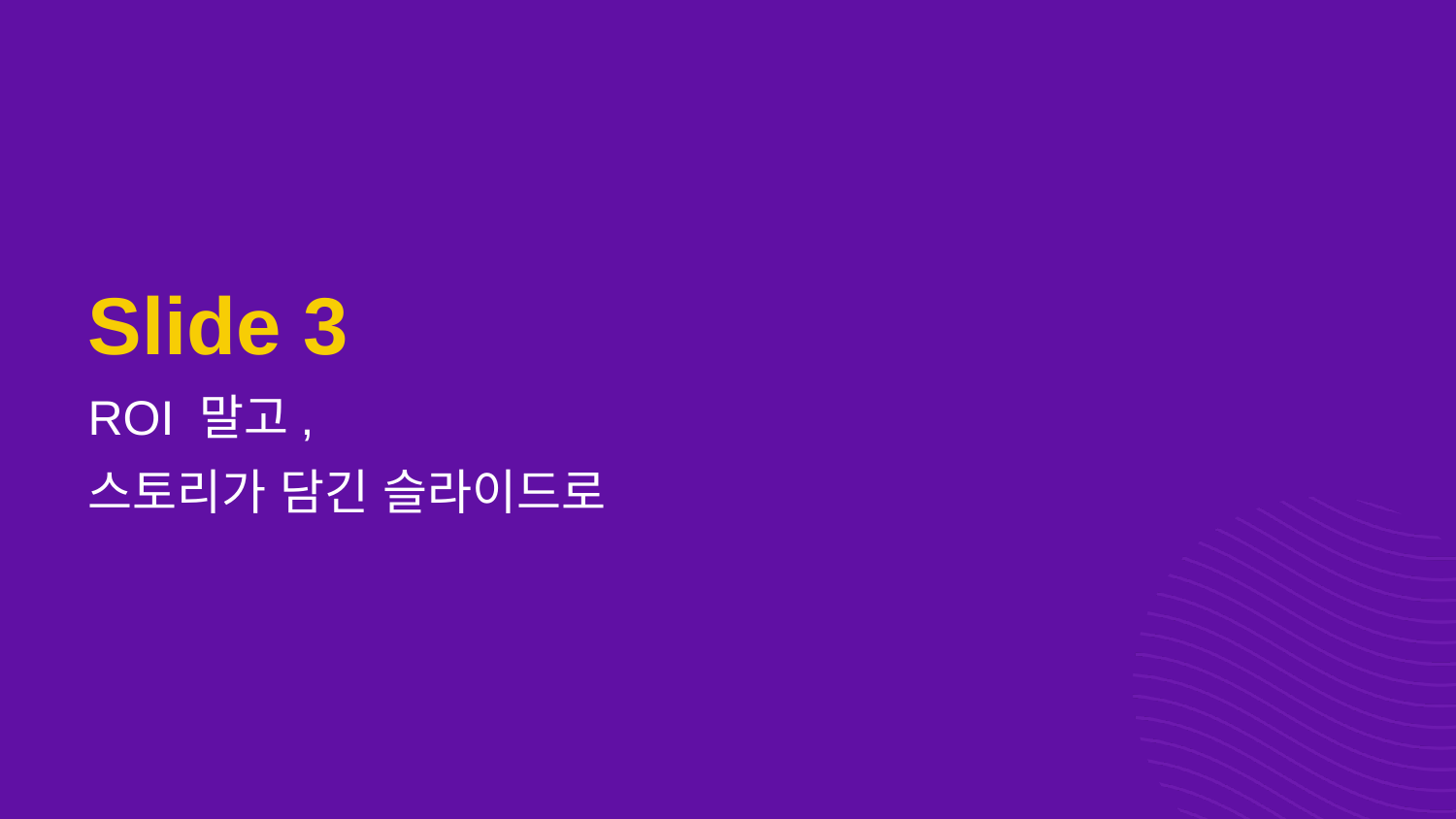

# Slide 3
ROI 말고,
스토리가 담긴 슬라이드로